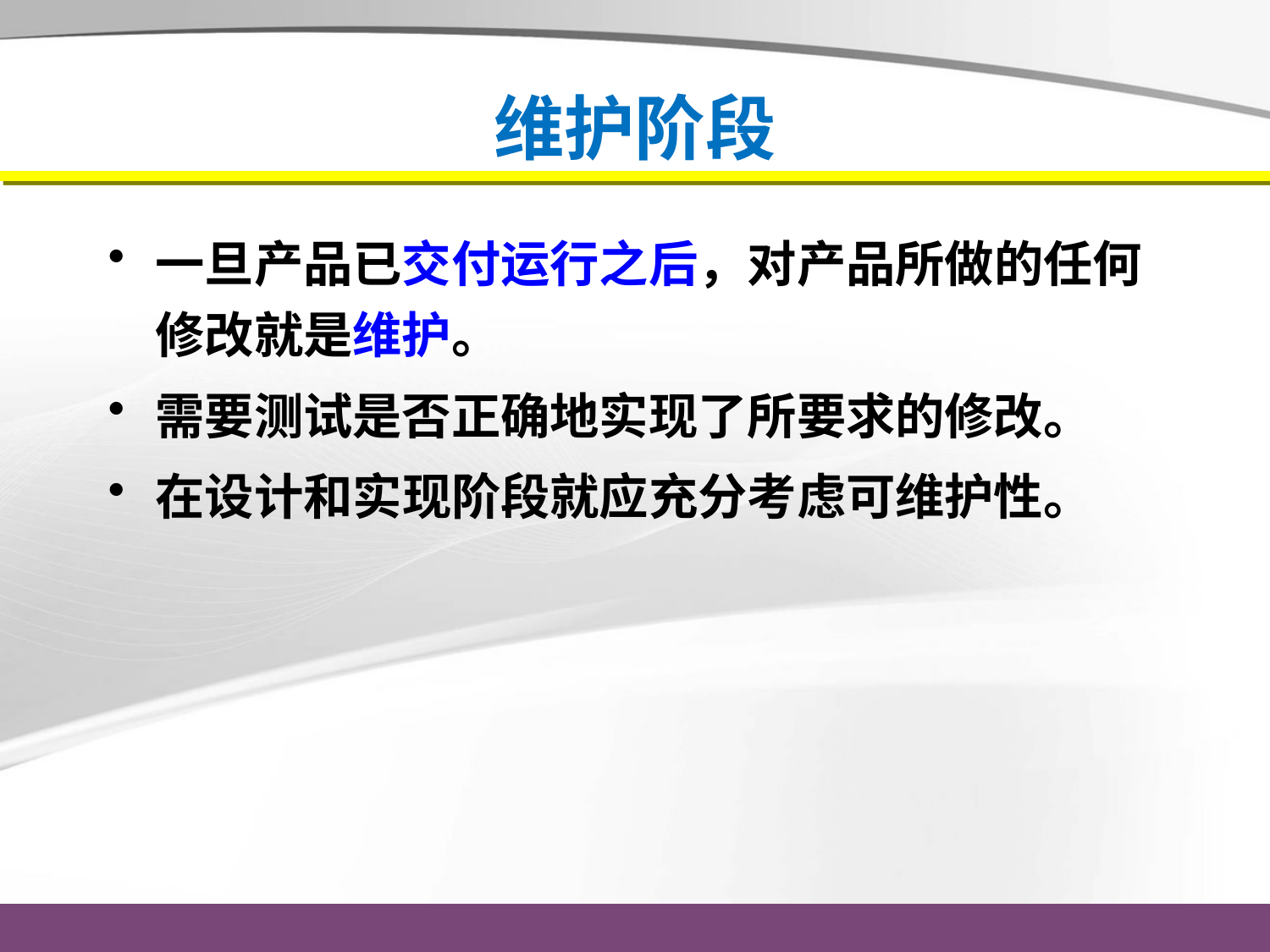

# 维护阶段
一旦产品已交付运行之后，对产品所做的任何修改就是维护。
需要测试是否正确地实现了所要求的修改。
在设计和实现阶段就应充分考虑可维护性。